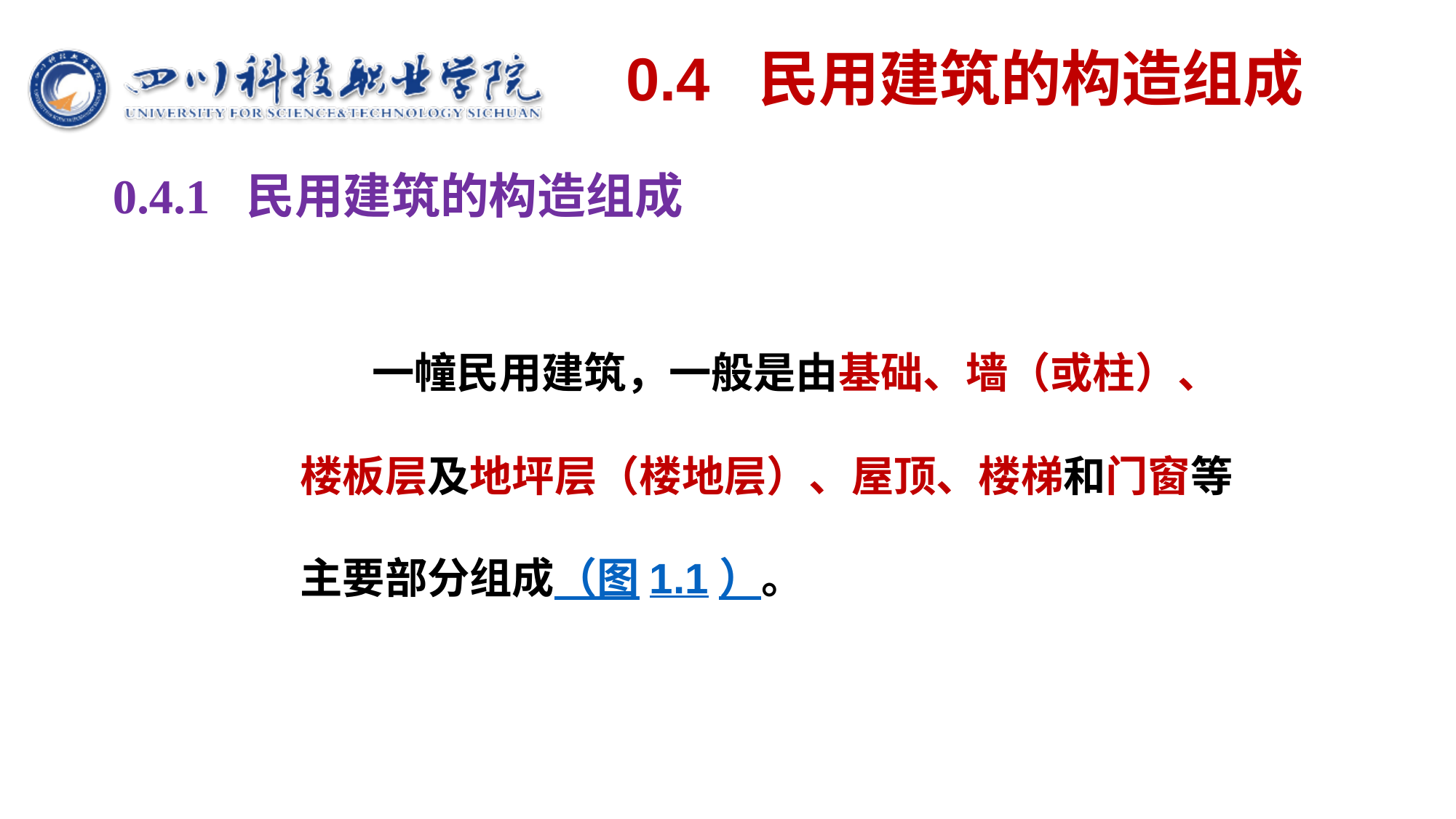

# 0.4  民用建筑的构造组成
0.4.1  民用建筑的构造组成
        一幢民用建筑，一般是由基础、墙（或柱）、楼板层及地坪层（楼地层）、屋顶、楼梯和门窗等主要部分组成（图1.1）。